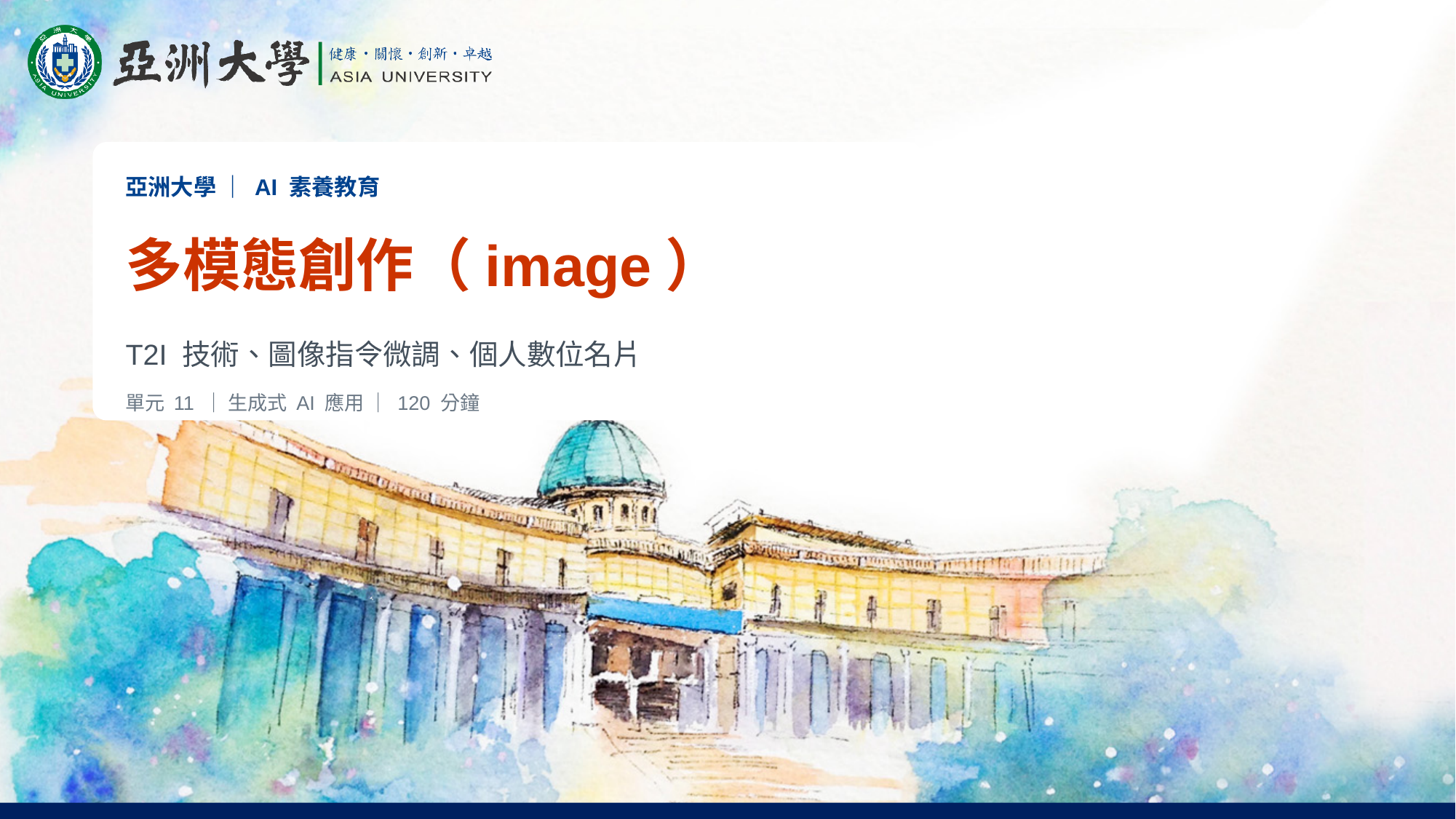

亞洲大學 ｜ AI 素養教育
多模態創作（image）
T2I 技術、圖像指令微調、個人數位名片
單元 11 ｜ 生成式 AI 應用 ｜ 120 分鐘